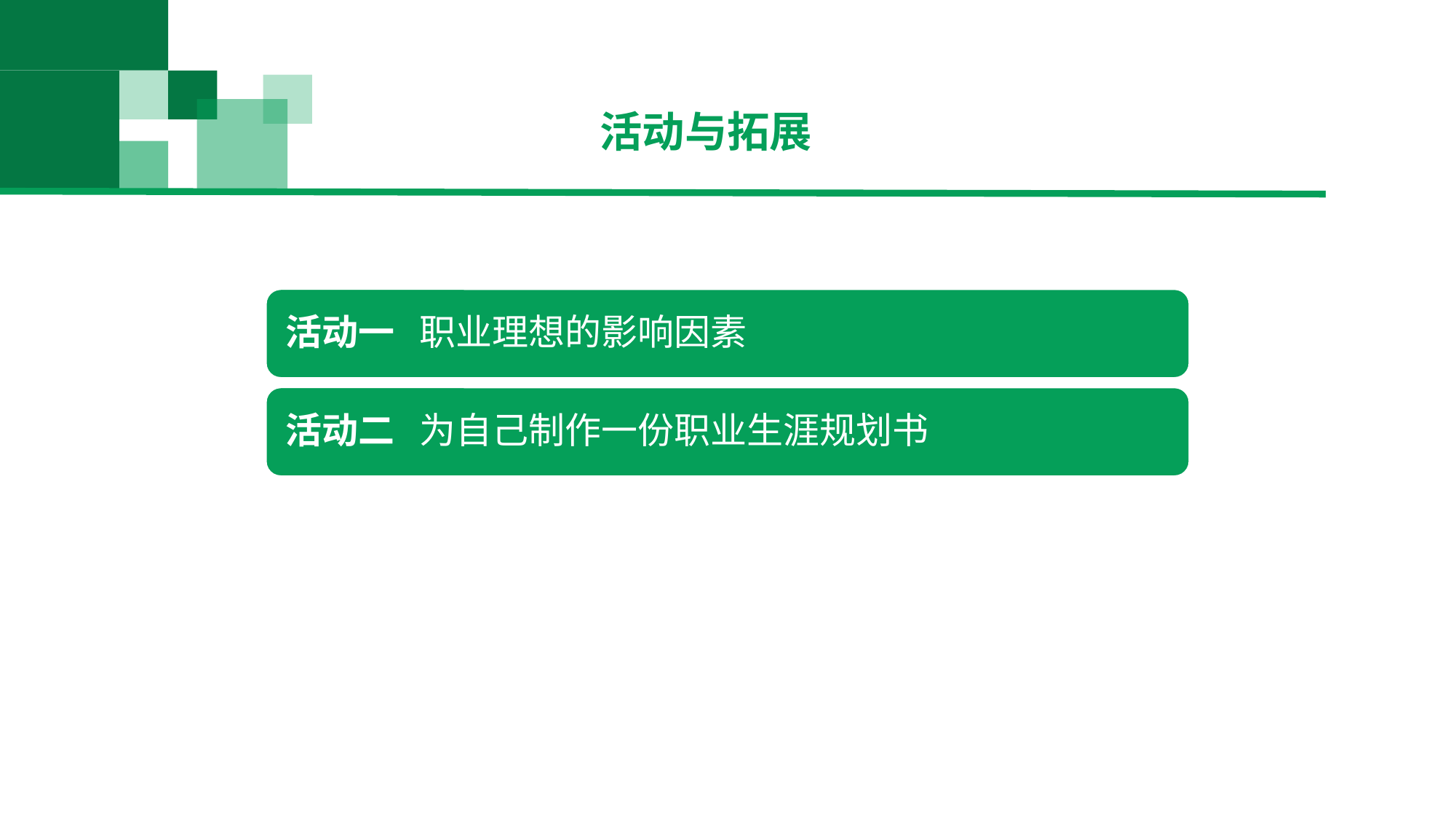

活动与拓展

活动一   职业理想的影响因素
活动二   为自己制作一份职业生涯规划书